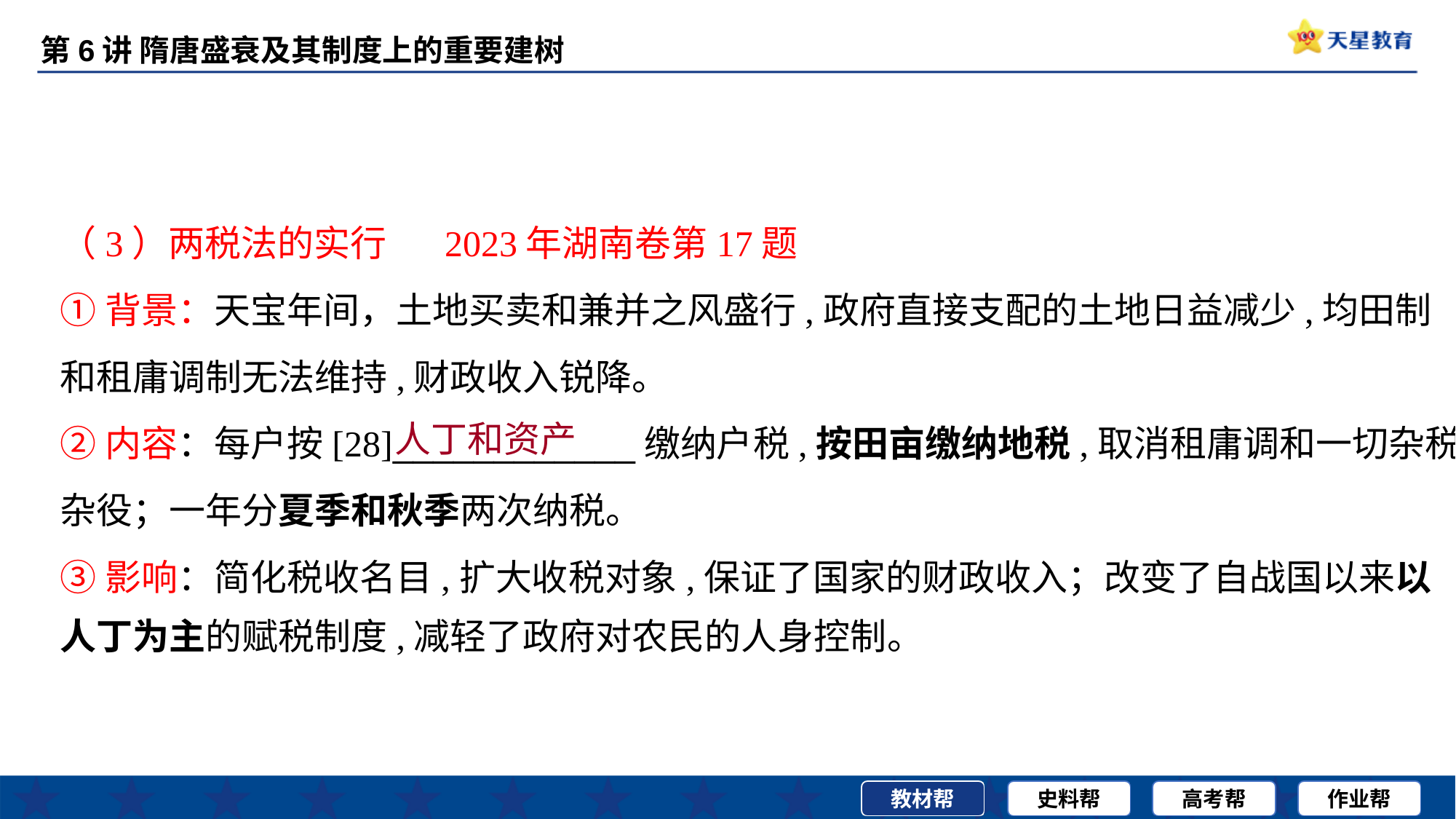

（3）两税法的实行      2023年湖南卷第17题
①背景：天宝年间，土地买卖和兼并之风盛行,政府直接支配的土地日益减少,均田制
和租庸调制无法维持,财政收入锐降。
②内容：每户按[28]____________缴纳户税,按田亩缴纳地税,取消租庸调和一切杂税、
杂役；一年分夏季和秋季两次纳税。
③影响：简化税收名目,扩大收税对象,保证了国家的财政收入；改变了自战国以来以
人丁为主的赋税制度,减轻了政府对农民的人身控制。
人丁和资产